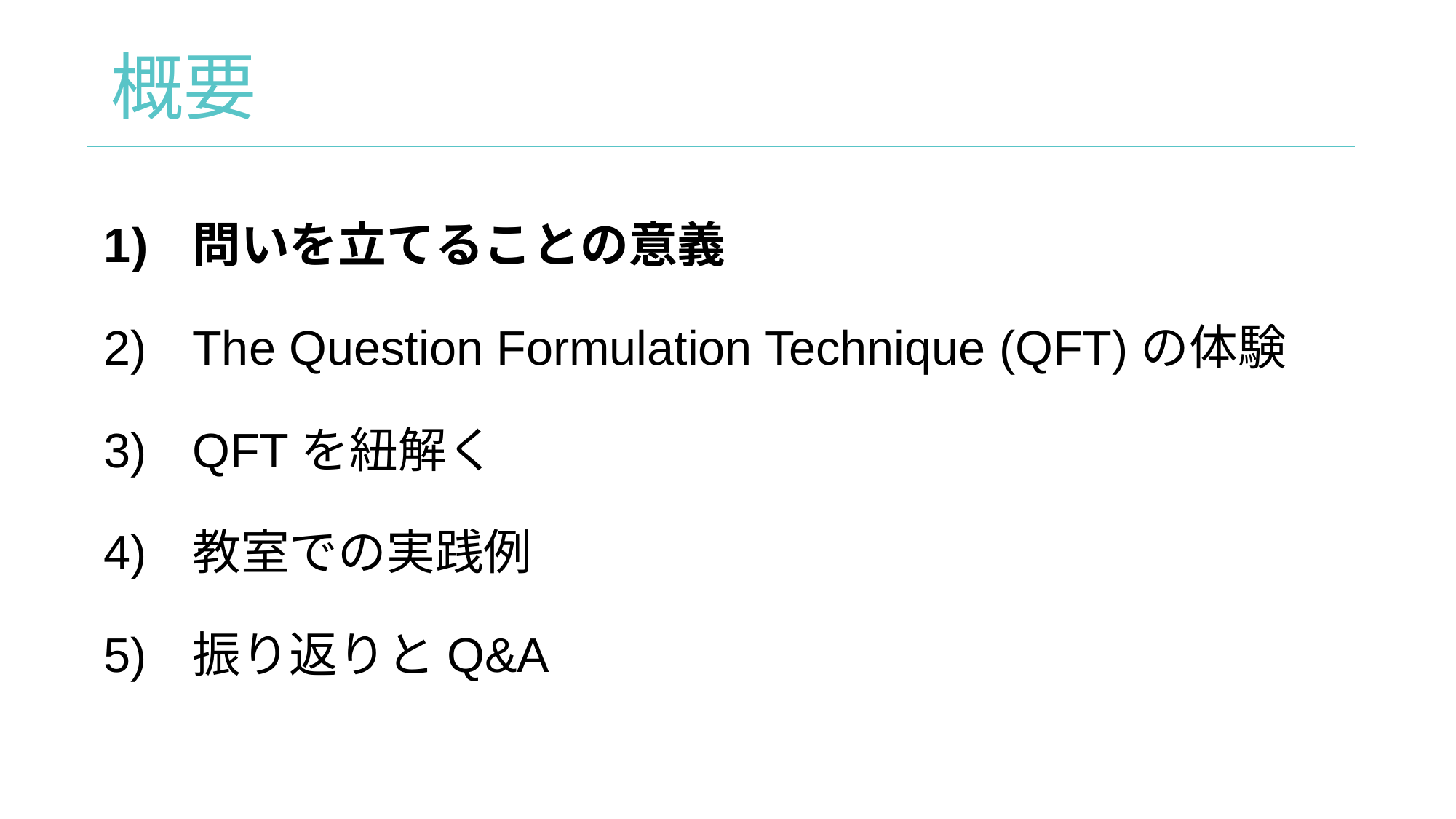

# 概要
問いを立てることの意義
The Question Formulation Technique (QFT)の体験
QFTを紐解く
教室での実践例
振り返りとQ&A